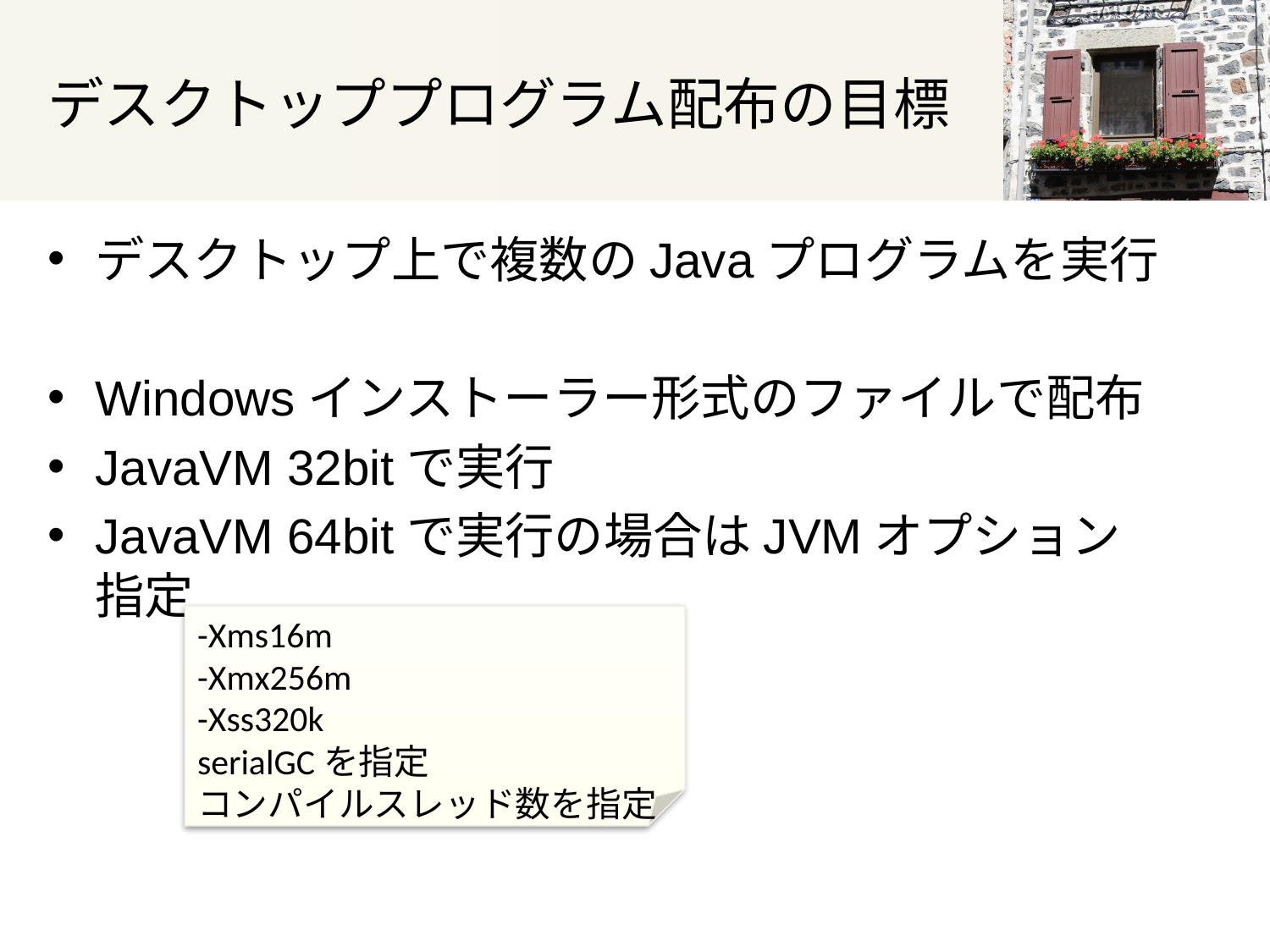

# デスクトッププログラム配布の目標
デスクトップ上で複数のJavaプログラムを実行

Windowsインストーラー形式のファイルで配布
JavaVM 32bitで実行
JavaVM 64bitで実行の場合はJVMオプション指定

-Xms16m
-Xmx256m
-Xss320k
serialGCを指定
コンパイルスレッド数を指定